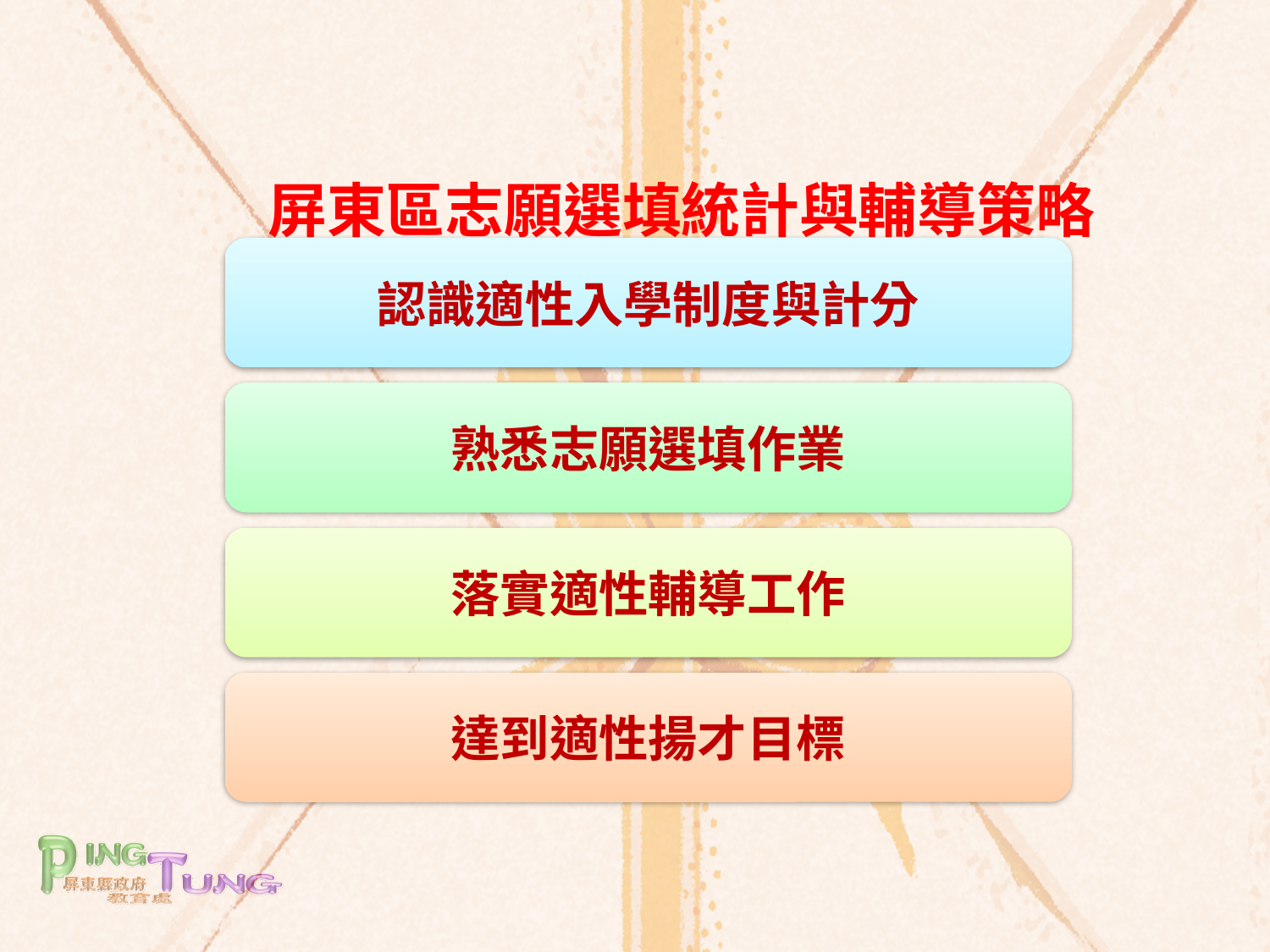

# 屏東區志願選填統計與輔導策略

認識適性入學制度與計分

熟悉志願選填作業

落實適性輔導工作

達到適性揚才目標